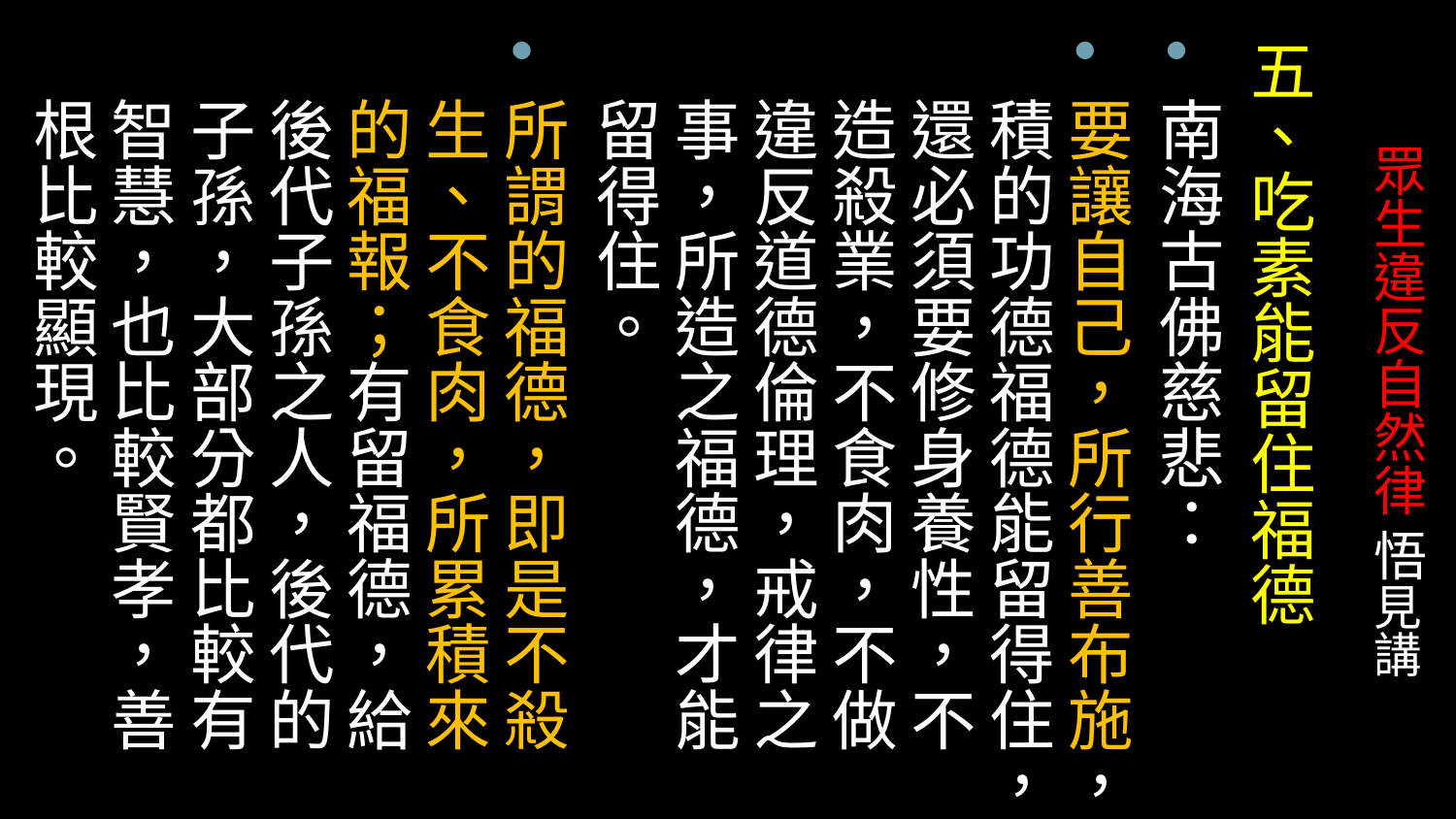

五、吃素能留住福德
南海古佛慈悲：
要讓自己，所行善布施，積的功德福德能留得住，還必須要修身養性，不造殺業，不食肉，不做違反道德倫理，戒律之事，所造之福德，才能留得住。
所謂的福德，即是不殺生、不食肉，所累積來的福報；有留福德，給後代子孫之人，後代的子孫，大部分都比較有智慧，也比較賢孝，善根比較顯現。
# 眾生違反自然律 悟見講